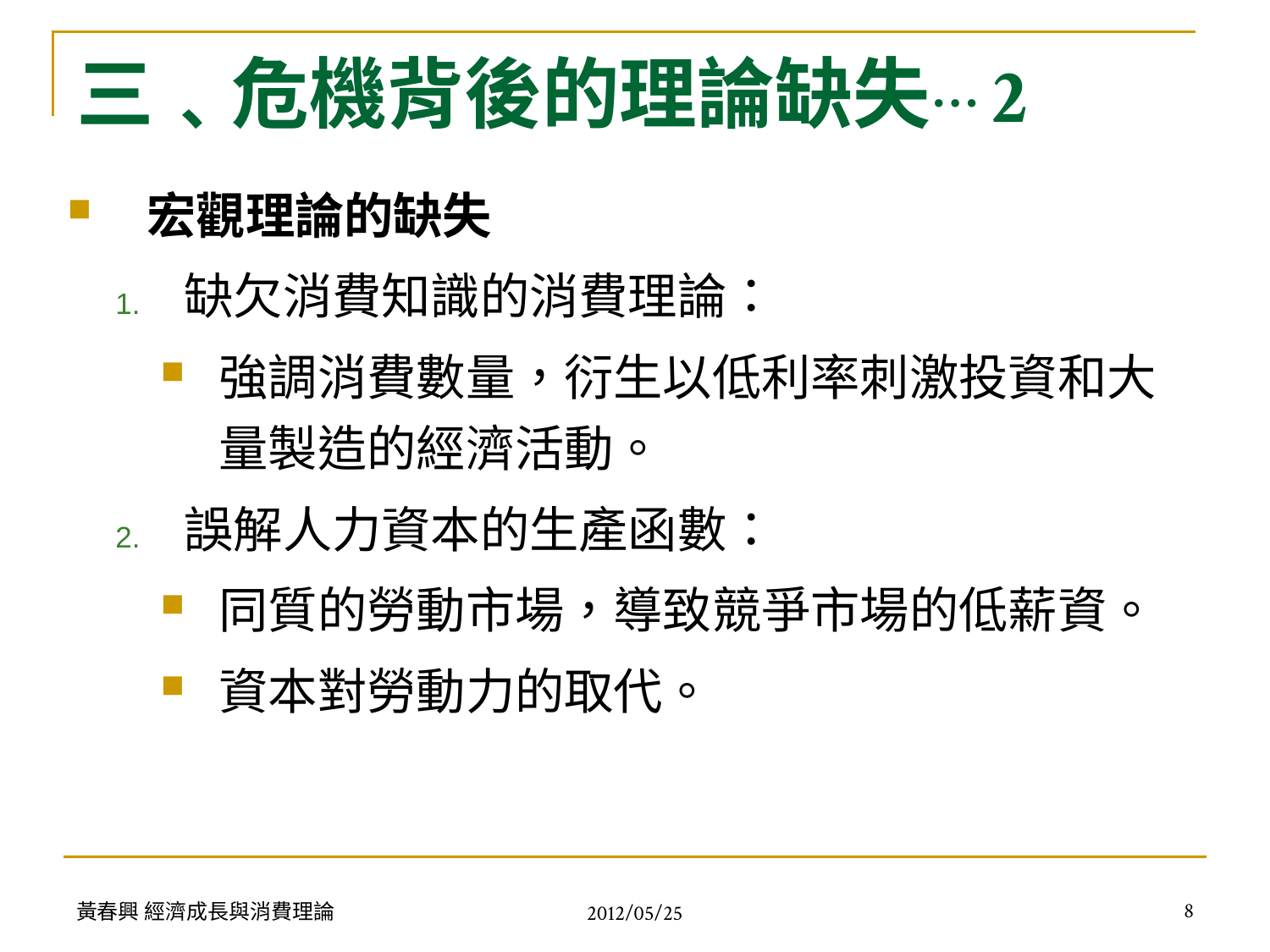

# 三﹑危機背後的理論缺失…2
宏觀理論的缺失
缺欠消費知識的消費理論：
強調消費數量，衍生以低利率刺激投資和大量製造的經濟活動。
誤解人力資本的生產函數：
同質的勞動市場，導致競爭市場的低薪資。
資本對勞動力的取代。
黃春興 經濟成長與消費理論
8
2012/05/25